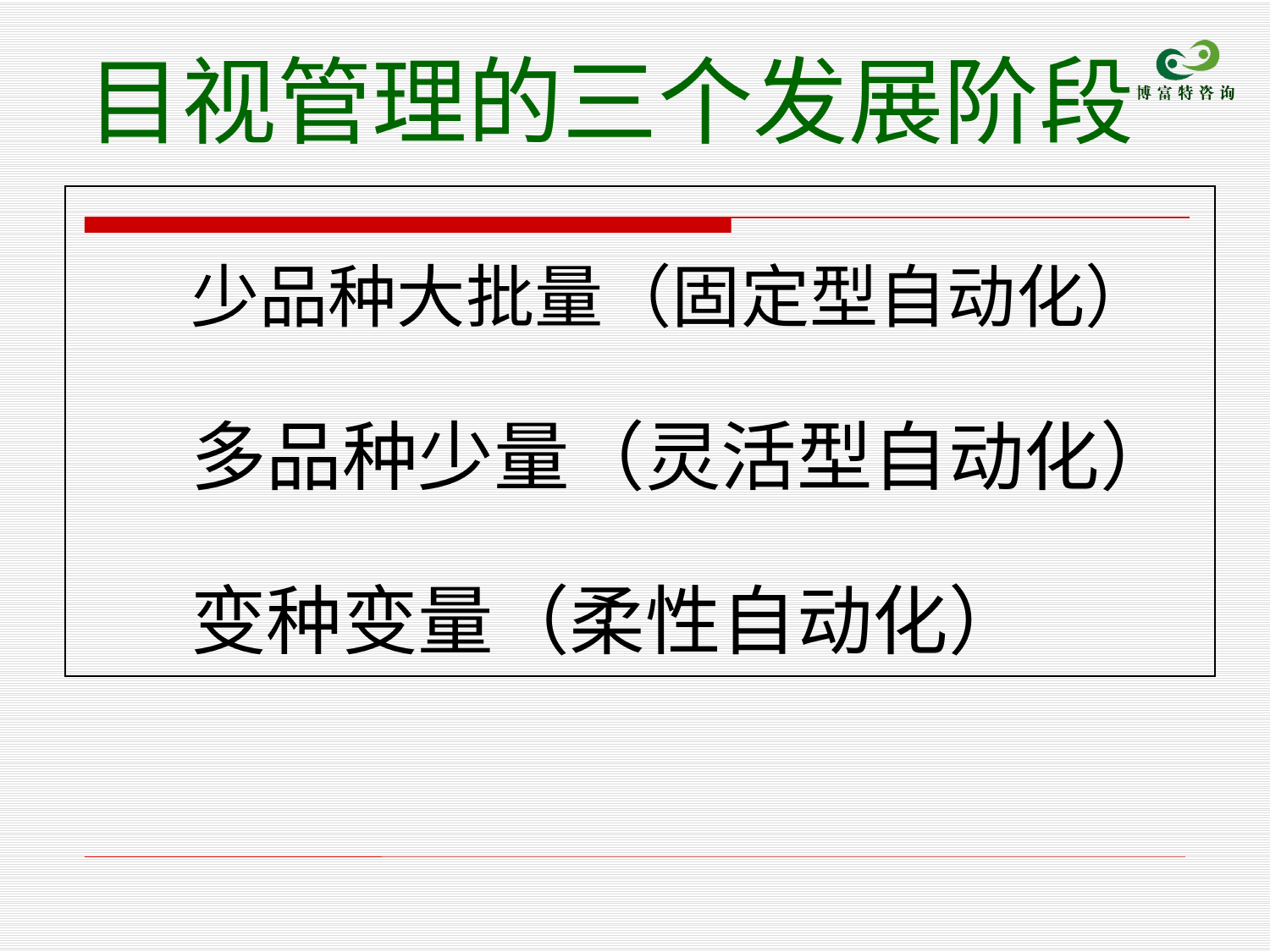

目视管理的三个发展阶段

| 少品种大批量（固定型自动化） 多品种少量（灵活型自动化） 变种变量（柔性自动化） |
| --- |

527